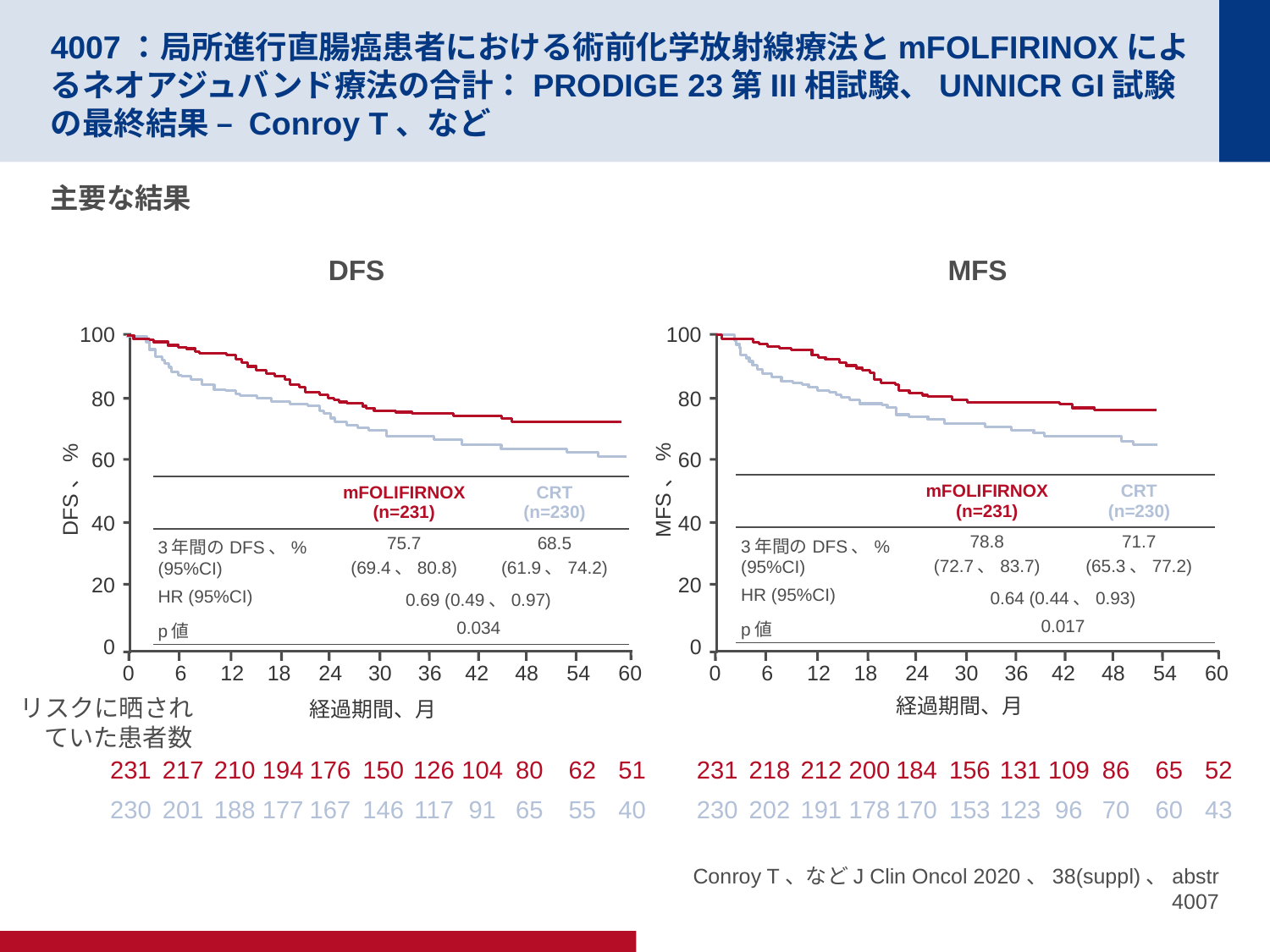

# 4007：局所進行直腸癌患者における術前化学放射線療法とmFOLFIRINOXによるネオアジュバンド療法の合計：PRODIGE 23第III相試験、UNNICR GI試験の最終結果 – Conroy T、など
主要な結果

DFS
MFS
100
100

80
80

60
60

DFS、%
MFS、%
|  | mFOLIFIRNOX (n=231) | CRT (n=230) |
| --- | --- | --- |
| 3年間のDFS、% (95%CI) | 78.8 (72.7、83.7) | 71.7 (65.3、77.2) |
| HR (95%CI) | 0.64 (0.44、0.93) |  |
| p値 | 0.017 |  |
|  | mFOLIFIRNOX (n=231) | CRT (n=230) |
| --- | --- | --- |
| 3年間のDFS、% (95%CI) | 75.7 (69.4、80.8) | 68.5 (61.9、74.2) |
| HR (95%CI) | 0.69 (0.49、0.97) |  |
| p値 | 0.034 |  |
40
40

20
20

0
0

0
6
12
18
24
30
36
42
48
54
60
0
6
12
18
24
30
36
42
48
54
60
経過期間、月
リスクに晒されていた患者数
経過期間、月
231
217
210
194
176
150
126
104
80
62
51
231
218
212
200
184
156
131
109
86
65
52
230
201
188
177
167
146
117
91
65
55
40
230
202
191
178
170
153
123
96
70
60
43
Conroy T、などJ Clin Oncol 2020、38(suppl)、abstr 4007